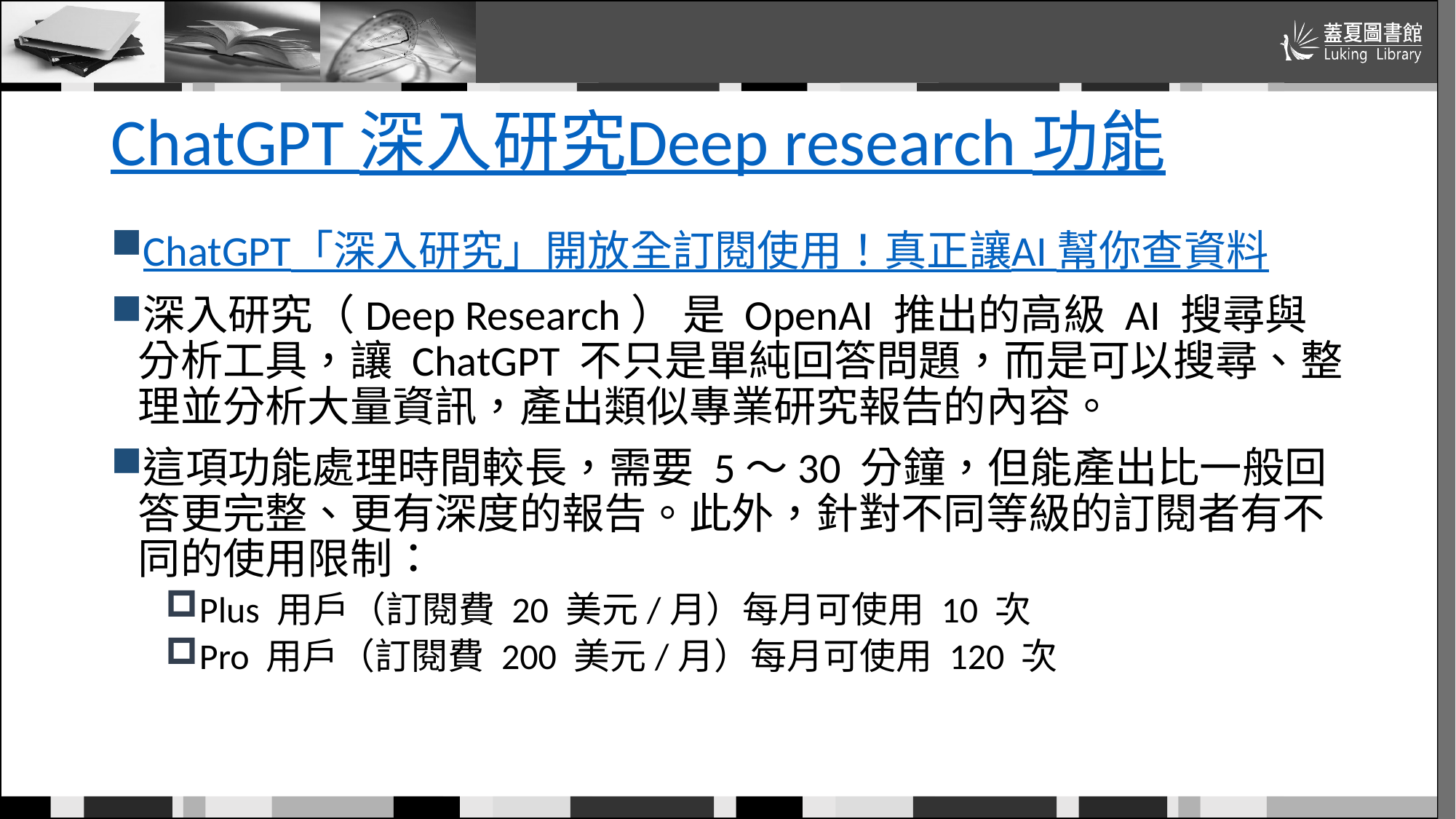

# ChatGPT 深入研究Deep research 功能
ChatGPT「深入研究」開放全訂閱使用！真正讓AI 幫你查資料
深入研究（Deep Research） 是 OpenAI 推出的高級 AI 搜尋與分析工具，讓 ChatGPT 不只是單純回答問題，而是可以搜尋、整理並分析大量資訊，產出類似專業研究報告的內容。
這項功能處理時間較長，需要 5～30 分鐘，但能產出比一般回答更完整、更有深度的報告。此外，針對不同等級的訂閱者有不同的使用限制：
Plus 用戶（訂閱費 20 美元/月）每月可使用 10 次
Pro 用戶（訂閱費 200 美元/月）每月可使用 120 次